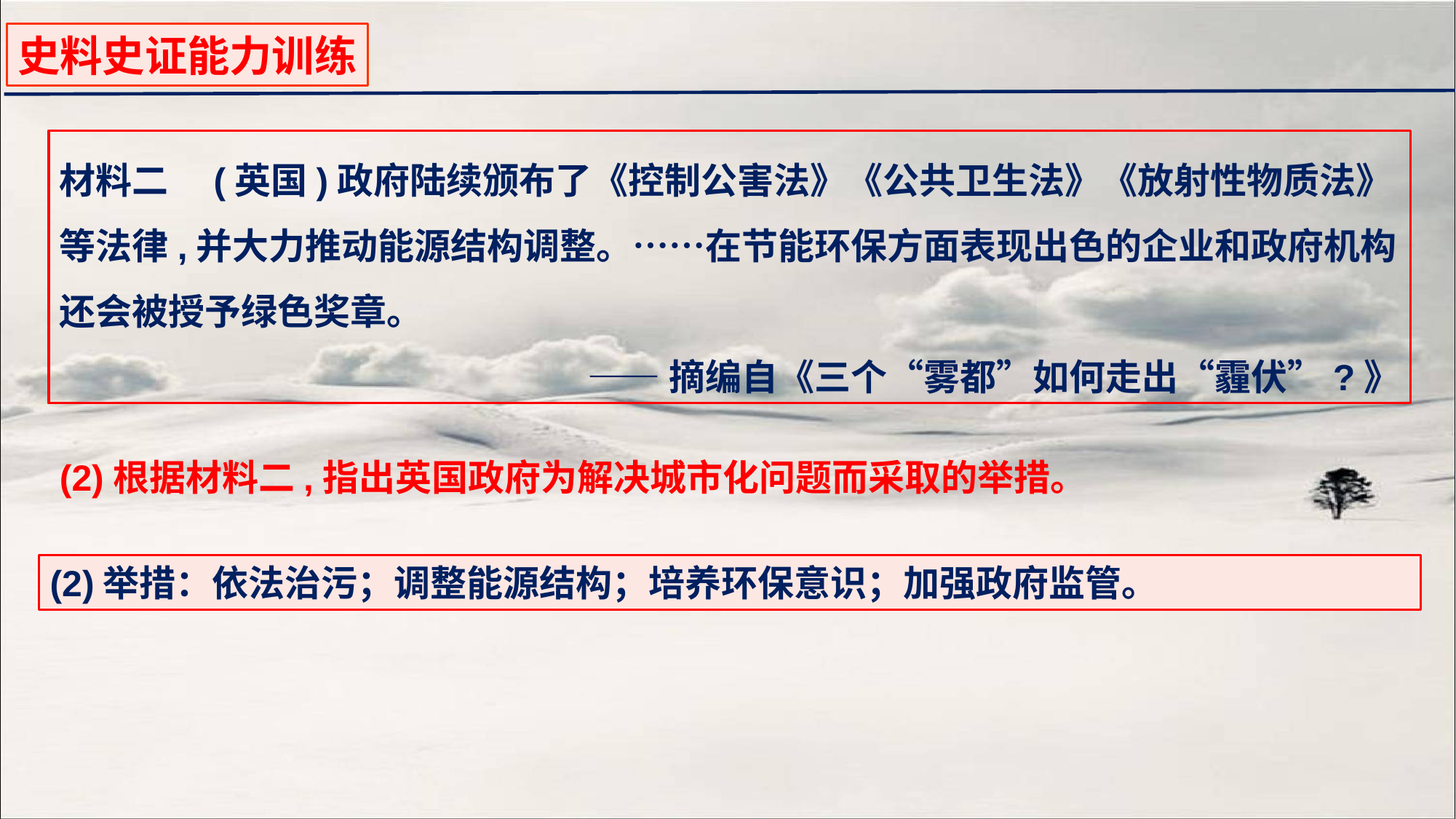

史料史证能力训练
材料二　(英国)政府陆续颁布了《控制公害法》《公共卫生法》《放射性物质法》等法律,并大力推动能源结构调整。……在节能环保方面表现出色的企业和政府机构还会被授予绿色奖章。
——摘编自《三个“雾都”如何走出“霾伏”?》
(2)根据材料二,指出英国政府为解决城市化问题而采取的举措。
(2)举措：依法治污；调整能源结构；培养环保意识；加强政府监管。